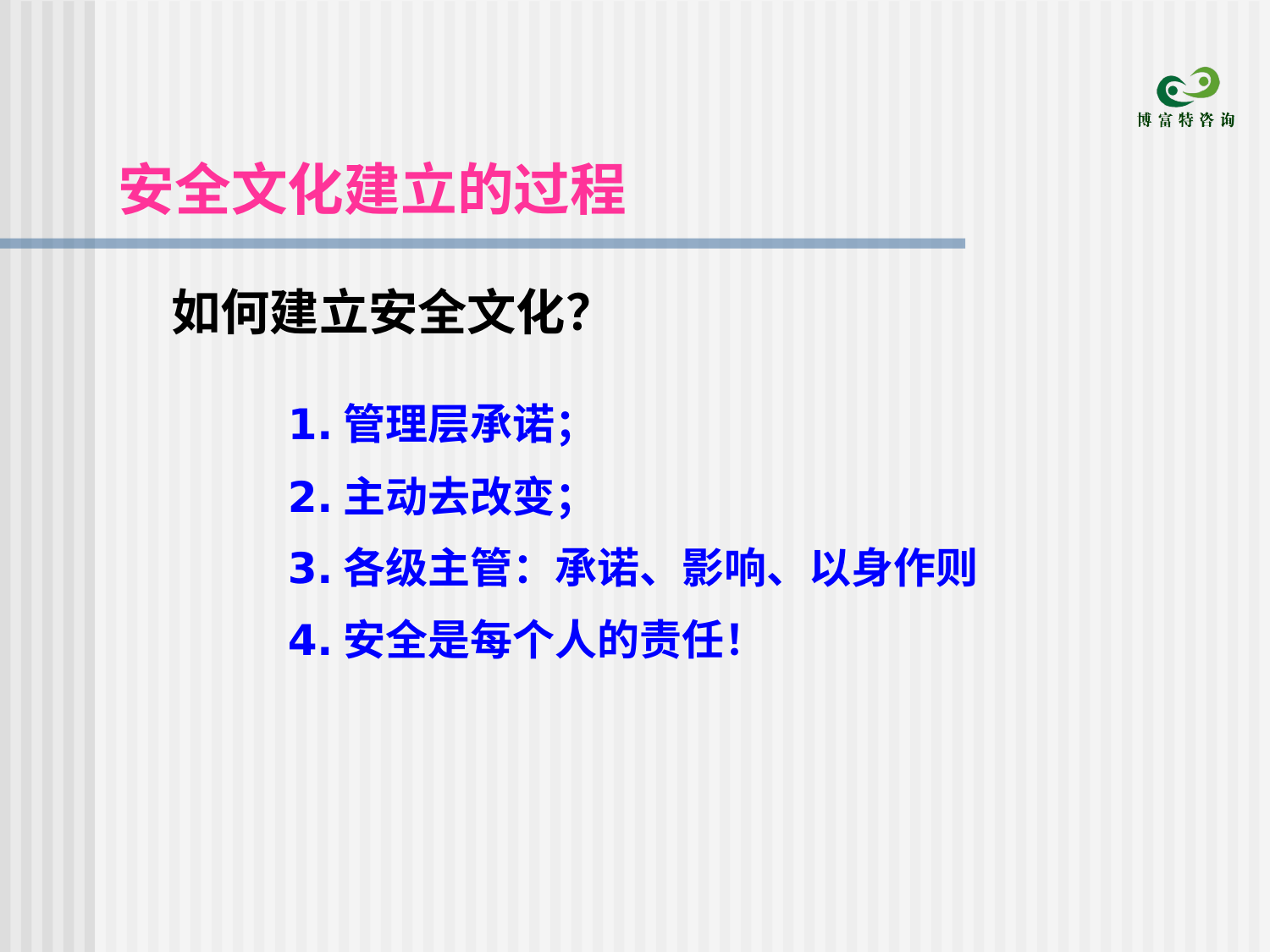

安全文化建立的过程
如何建立安全文化？
1.管理层承诺；
2.主动去改变；
3.各级主管：承诺、影响、以身作则
4.安全是每个人的责任！